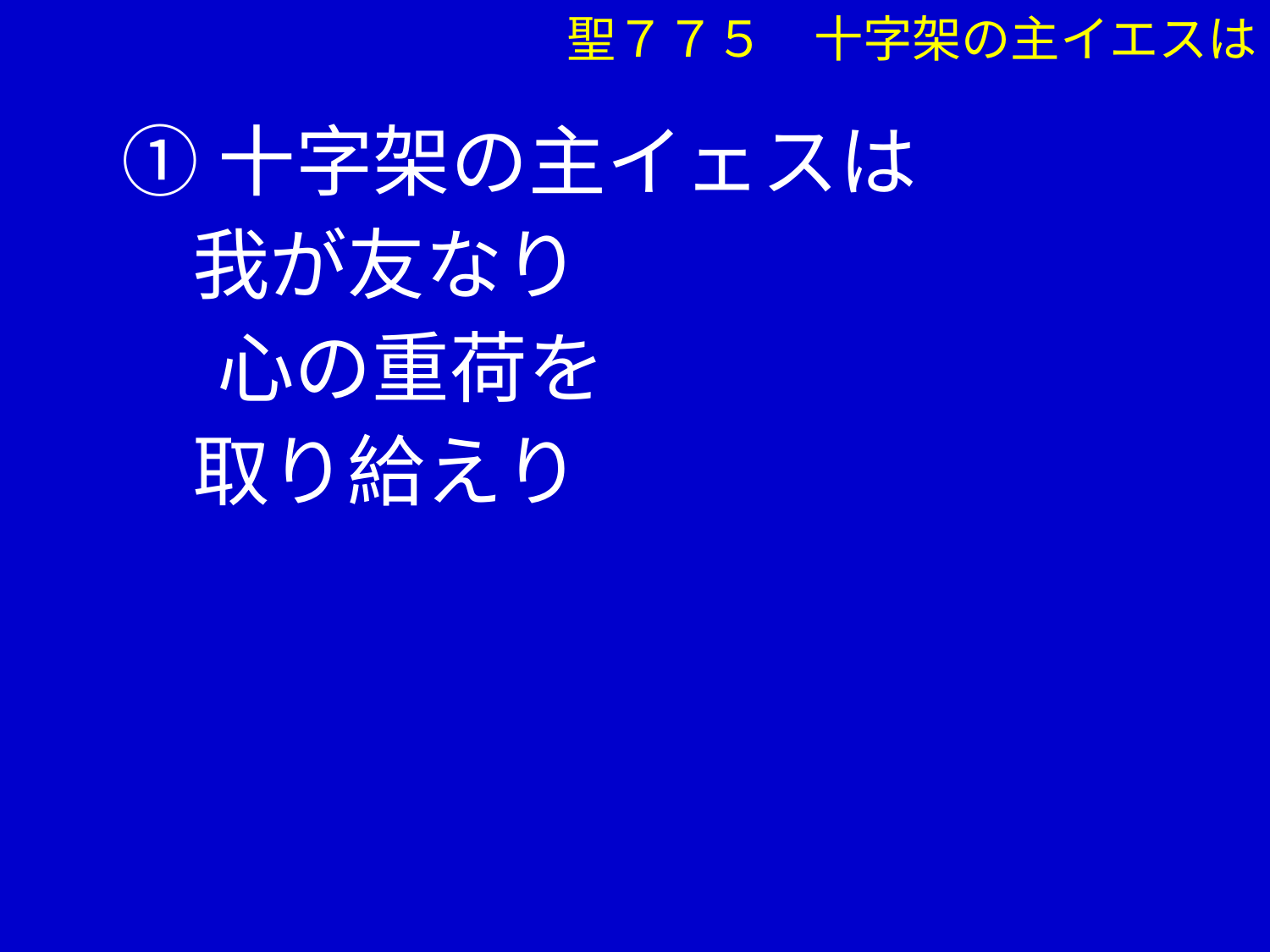

聖７７５　十字架の主イエスは
①十字架の主イェスは
   我が友なり
　 心の重荷を
   取り給えり